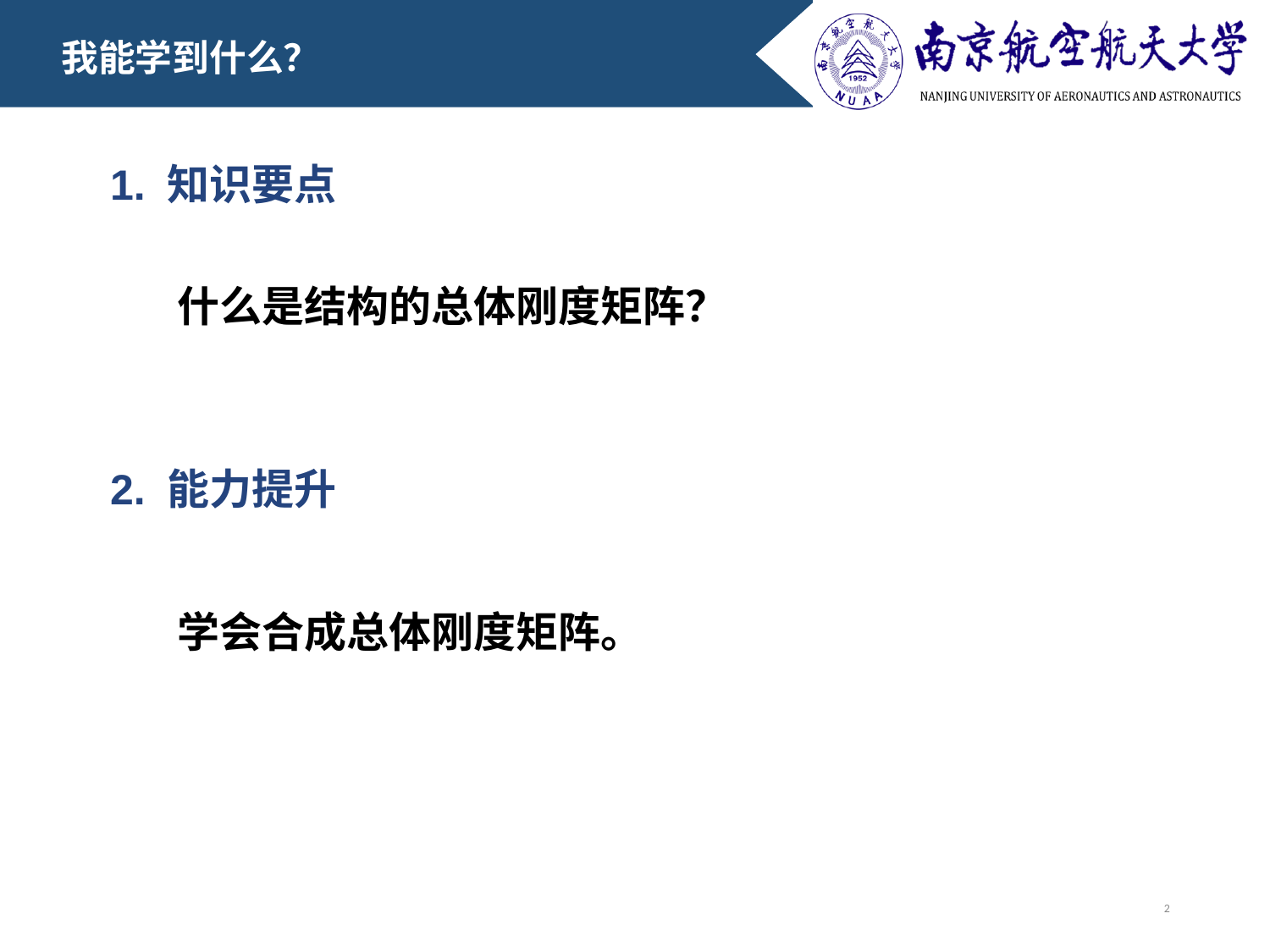

我能学到什么？
1. 知识要点

      什么是结构的总体刚度矩阵？

2. 能力提升

      学会合成总体刚度矩阵。

2